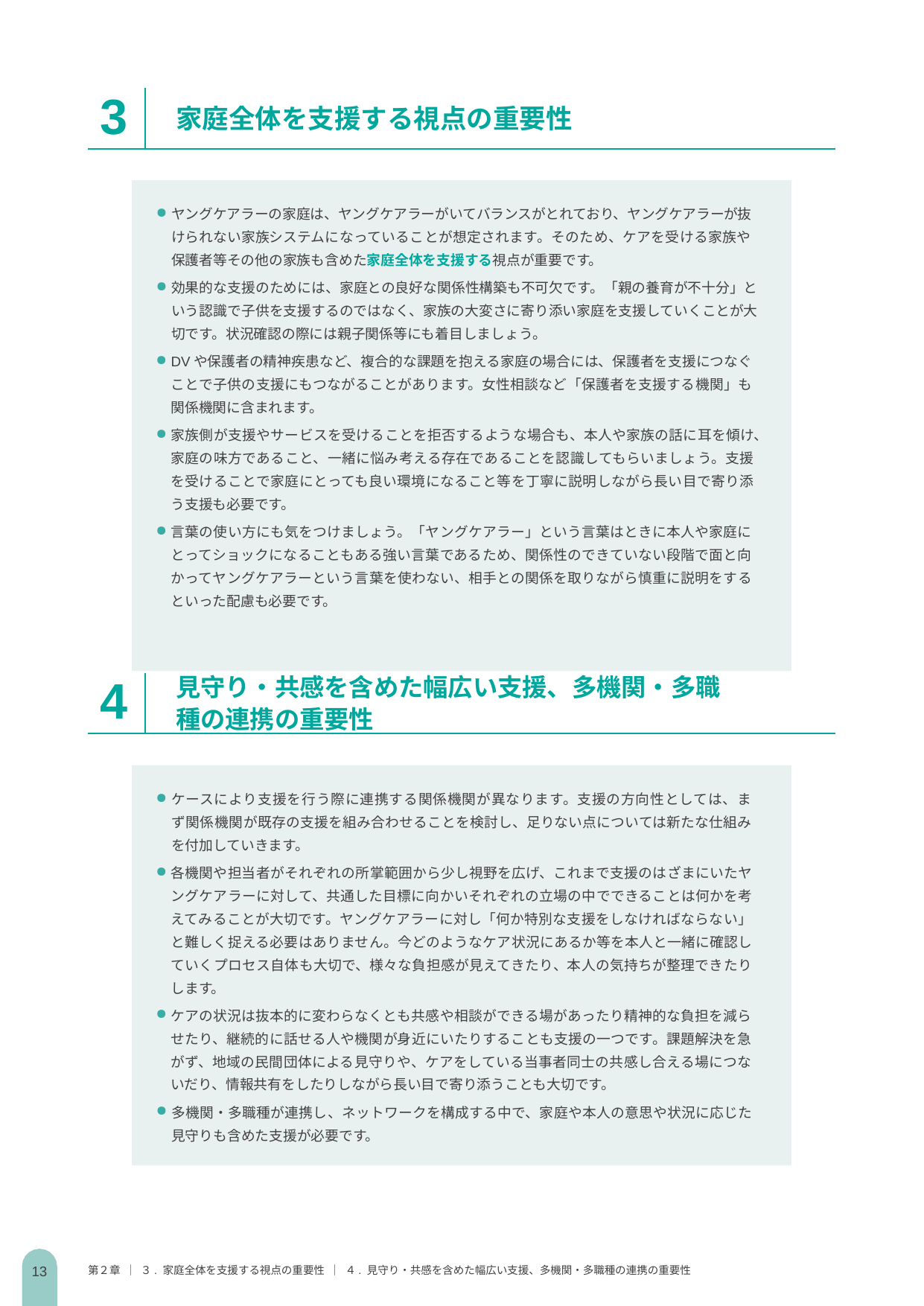

3

家庭全体を支援する視点の重要性

ヤングケアラーの家庭は、ヤングケアラーがいてバランスがとれており、ヤングケアラーが抜けられない家族システムになっていることが想定されます。そのため、ケアを受ける家族や保護者等その他の家族も含めた家庭全体を支援する視点が重要です。
効果的な支援のためには、家庭との良好な関係性構築も不可欠です。「親の養育が不十分」という認識で子供を支援するのではなく、家族の大変さに寄り添い家庭を支援していくことが大切です。状況確認の際には親子関係等にも着目しましょう。
DVや保護者の精神疾患など、複合的な課題を抱える家庭の場合には、保護者を支援につなぐことで子供の支援にもつながることがあります。女性相談など「保護者を支援する機関」も関係機関に含まれます。
家族側が支援やサービスを受けることを拒否するような場合も、本人や家族の話に耳を傾け、家庭の味方であること、一緒に悩み考える存在であることを認識してもらいましょう。支援を受けることで家庭にとっても良い環境になること等を丁寧に説明しながら長い目で寄り添う支援も必要です。
言葉の使い方にも気をつけましょう。「ヤングケアラー」という言葉はときに本人や家庭にとってショックになることもある強い言葉であるため、関係性のできていない段階で面と向かってヤングケアラーという言葉を使わない、相手との関係を取りながら慎重に説明をするといった配慮も必要です。
見守り・共感を含めた幅広い支援、多機関・多職種の連携の重要性
4

ケースにより支援を行う際に連携する関係機関が異なります。支援の方向性としては、まず関係機関が既存の支援を組み合わせることを検討し、足りない点については新たな仕組みを付加していきます。
各機関や担当者がそれぞれの所掌範囲から少し視野を広げ、これまで支援のはざまにいたヤングケアラーに対して、共通した目標に向かいそれぞれの立場の中でできることは何かを考えてみることが大切です。ヤングケアラーに対し「何か特別な支援をしなければならない」と難しく捉える必要はありません。今どのようなケア状況にあるか等を本人と一緒に確認していくプロセス自体も大切で、様々な負担感が見えてきたり、本人の気持ちが整理できたりします。
ケアの状況は抜本的に変わらなくとも共感や相談ができる場があったり精神的な負担を減らせたり、継続的に話せる人や機関が身近にいたりすることも支援の一つです。課題解決を急がず、地域の民間団体による見守りや、ケアをしている当事者同士の共感し合える場につないだり、情報共有をしたりしながら長い目で寄り添うことも大切です。
多機関・多職種が連携し、ネットワークを構成する中で、家庭や本人の意思や状況に応じた見守りも含めた支援が必要です。

13
第２章  ｜  ３. 家庭全体を支援する視点の重要性  ｜  ４. 見守り・共感を含めた幅広い支援、多機関・多職種の連携の重要性